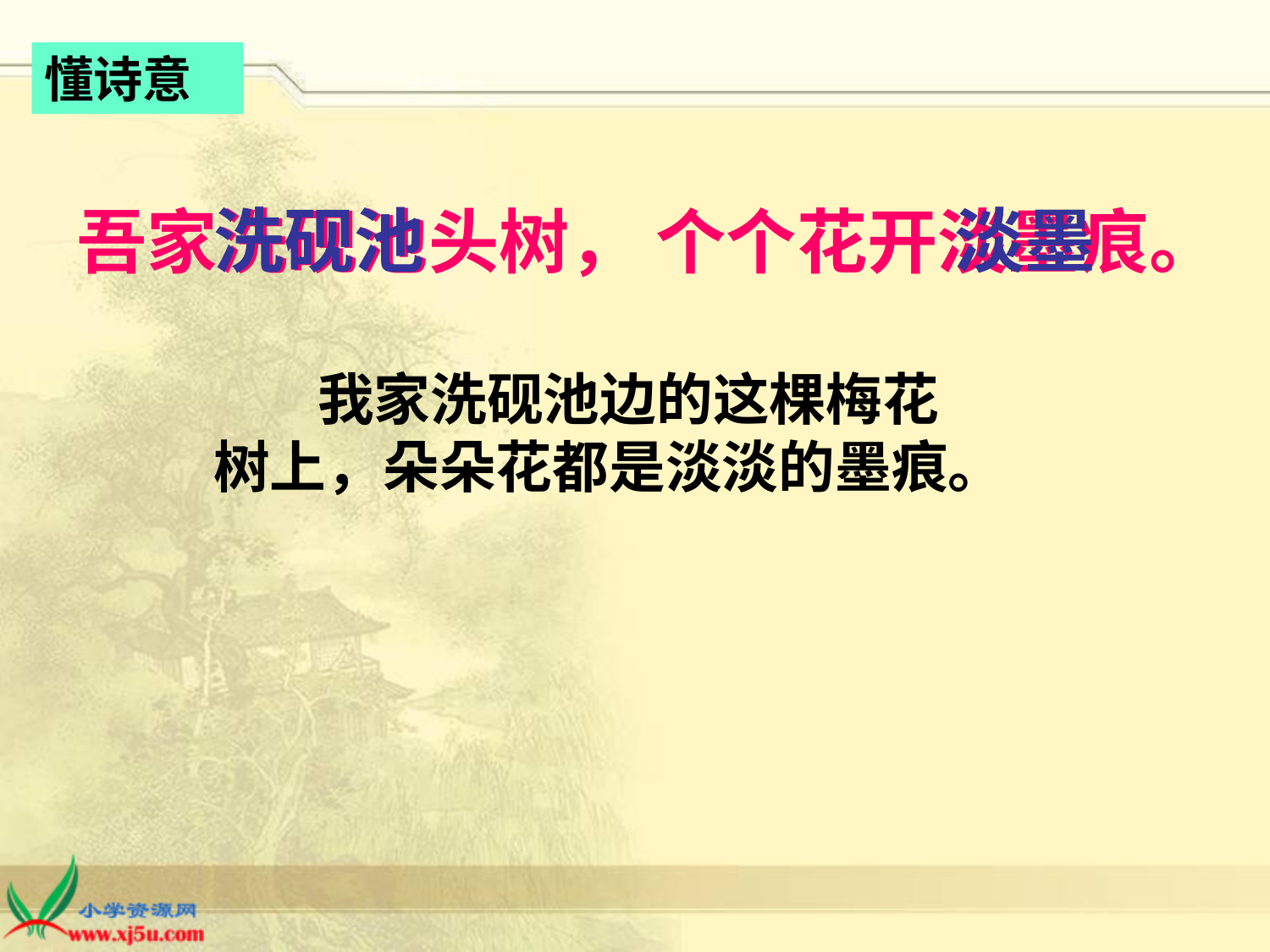

懂诗意
洗砚池
淡墨
吾家洗砚池头树， 个个花开淡墨痕。
       我家洗砚池边的这棵梅花树上，朵朵花都是淡淡的墨痕。